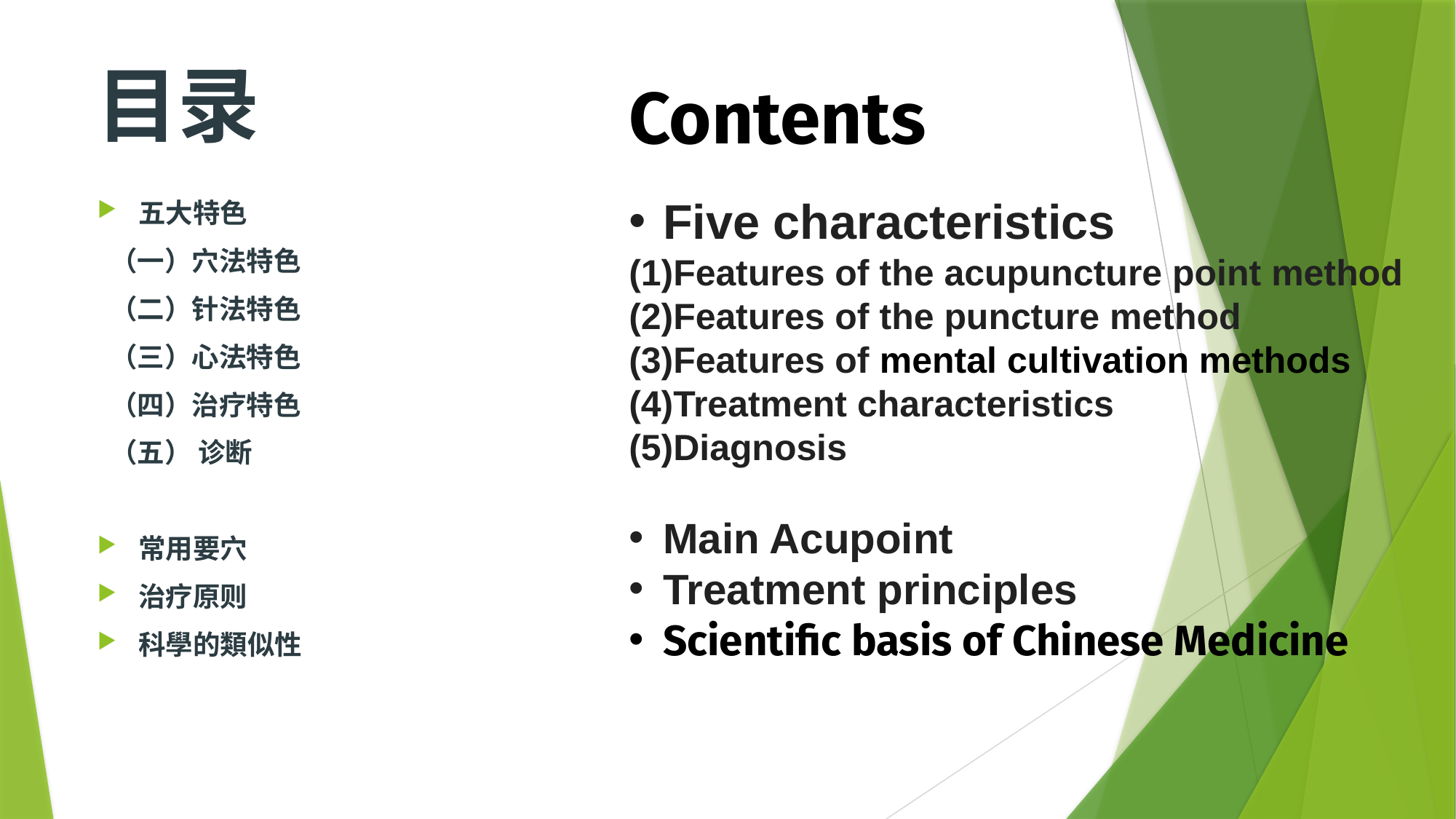

Contents

Five characteristics
Features of the acupuncture point method
Features of the puncture method
Features of mental cultivation methods
Treatment characteristics
Diagnosis

Main Acupoint
Treatment principles
Scientific basis of Chinese Medicine
目录
五大特色
 （一）穴法特色
 （二）针法特色
 （三）心法特色
 （四）治疗特色
 （五） 诊断

常用要穴
治疗原则
科學的類似性